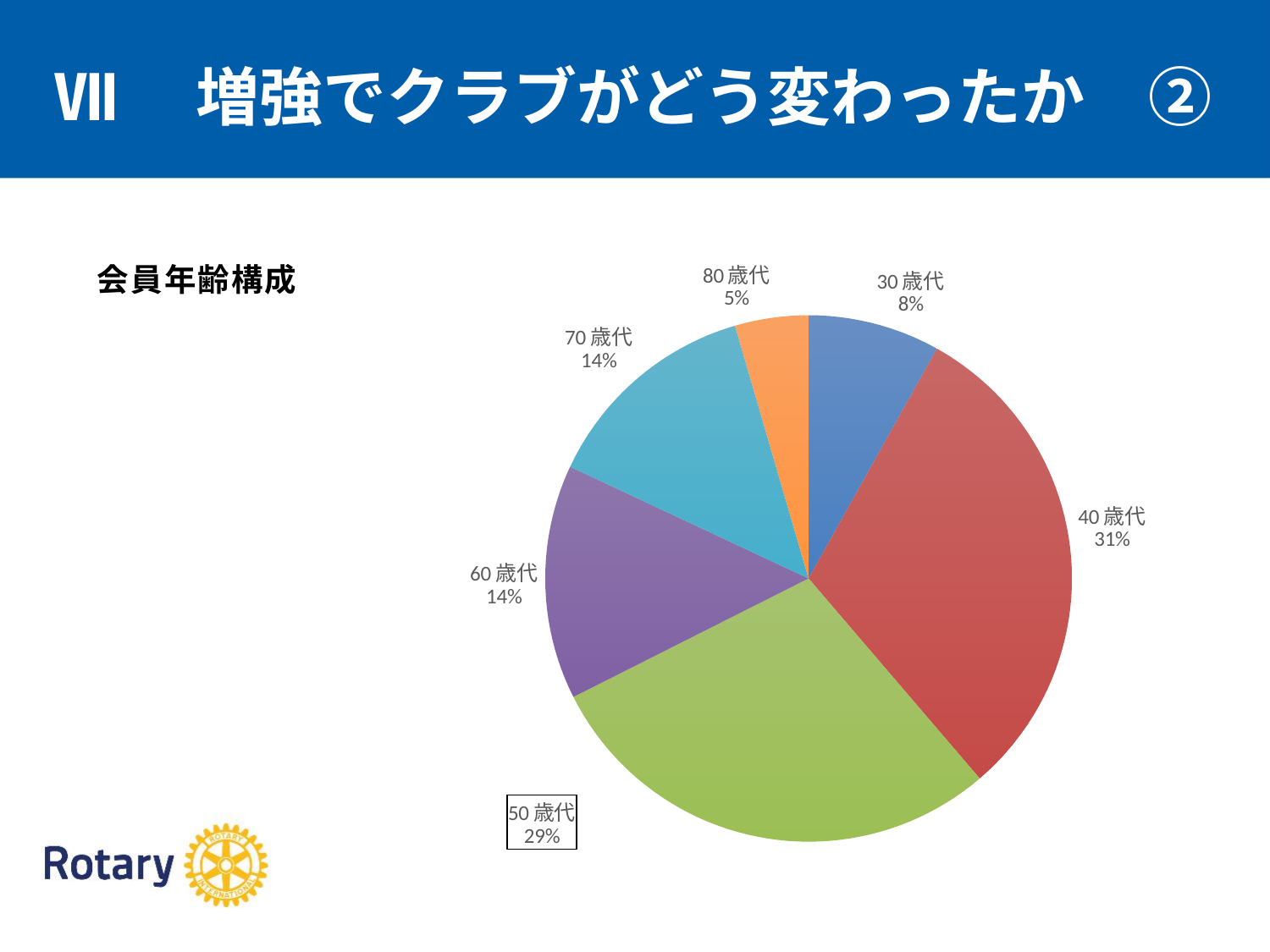

Ⅶ　増強でクラブがどう変わったか　②

### Chart: 会員年齢構成

| Category |  |
|---|---|
| 30歳代 | 9.0 |
| 40歳代 | 34.0 |
| 50歳代 | 32.0 |
| 60歳代 | 16.0 |
| 70歳代 | 15.0 |
| 80歳代 | 5.0 |